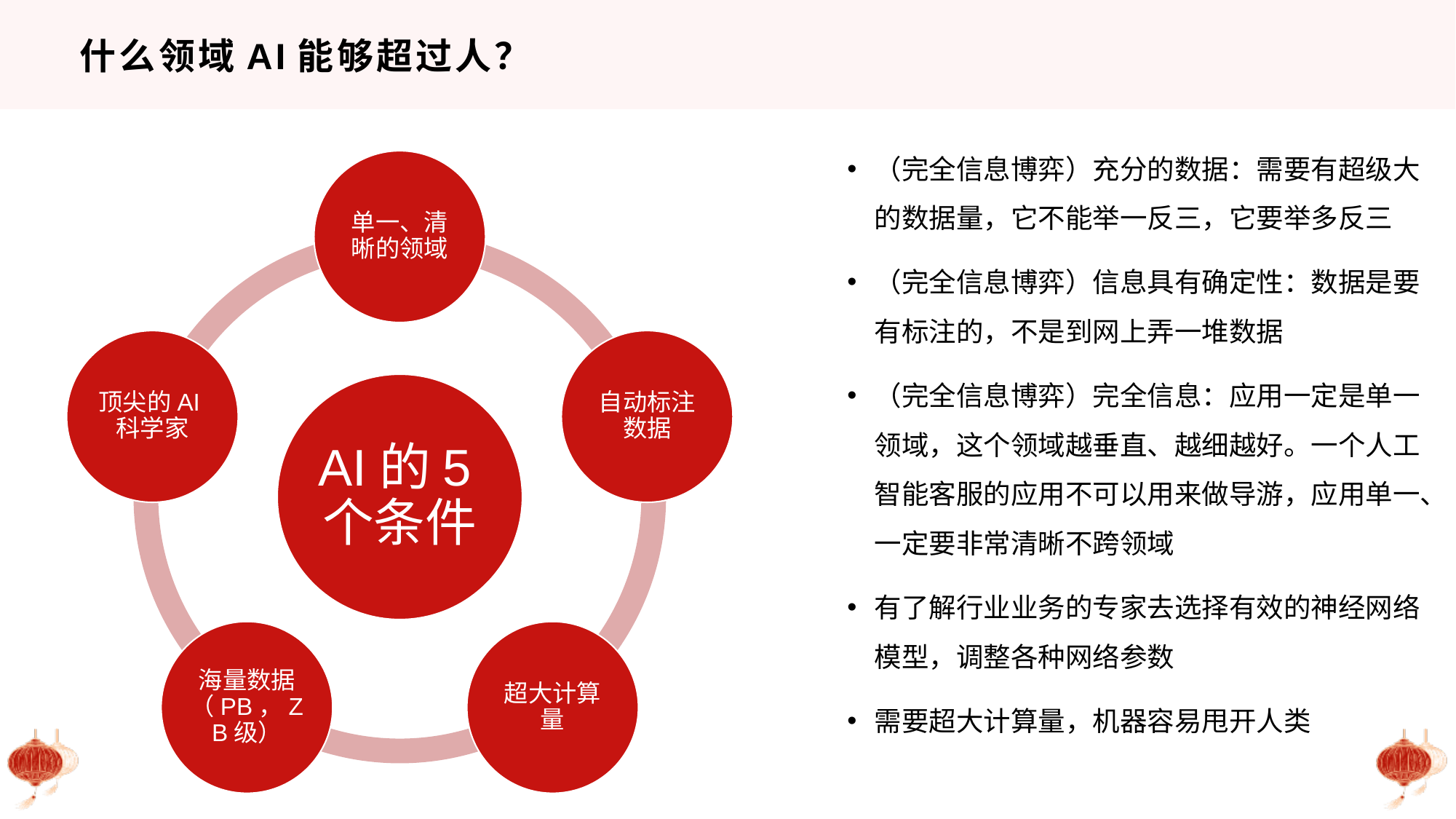

# 什么领域AI能够超过人？
（完全信息博弈）充分的数据：需要有超级大的数据量，它不能举一反三，它要举多反三
（完全信息博弈）信息具有确定性：数据是要有标注的，不是到网上弄一堆数据
（完全信息博弈）完全信息：应用一定是单一领域，这个领域越垂直、越细越好。一个人工智能客服的应用不可以用来做导游，应用单一、一定要非常清晰不跨领域
有了解行业业务的专家去选择有效的神经网络模型，调整各种网络参数
需要超大计算量，机器容易甩开人类
AI的5个条件
单一、清晰的领域
自动标注数据
超大计算量
海量数据（PB，ZB级）
顶尖的AI科学家